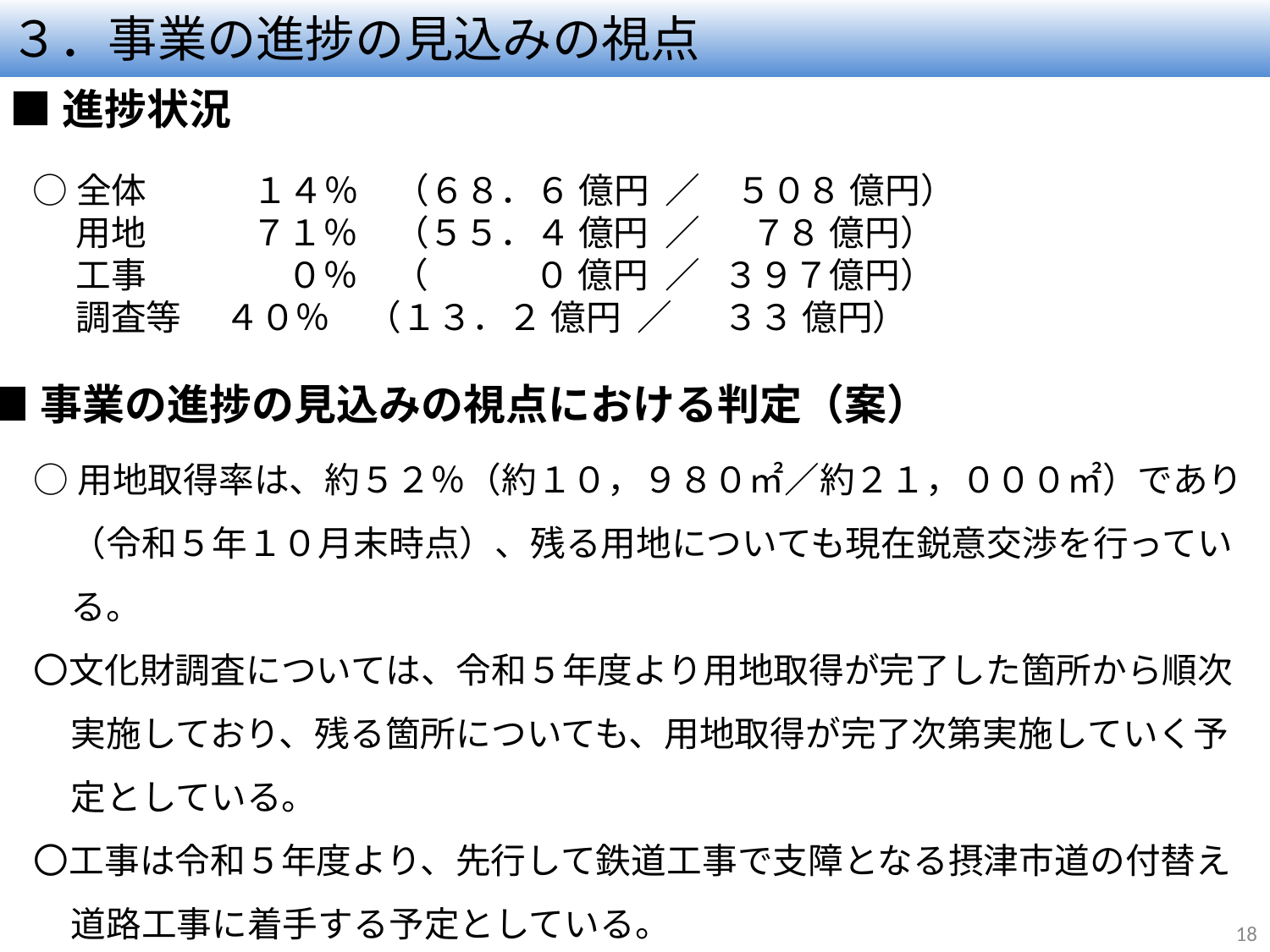

# ３．事業の進捗の見込みの視点
■進捗状況
○全体　　　１４％　（６８．６ 億円  ／　５０８ 億円）
　 用地　　　７１％　（５５．４ 億円  ／  　７８ 億円）
　 工事　　　　０％　（　　　０ 億円  ／   ３９７億円）
　 調査等　 ４０％　（１３．２ 億円  ／  　３３ 億円）

■事業の進捗の見込みの視点における判定（案）
○用地取得率は、約５２％（約１０，９８０㎡／約２１，０００㎡）であり（令和５年１０月末時点）、残る用地についても現在鋭意交渉を行っている。
〇文化財調査については、令和５年度より用地取得が完了した箇所から順次実施しており、残る箇所についても、用地取得が完了次第実施していく予定としている。
〇工事は令和５年度より、先行して鉄道工事で支障となる摂津市道の付替え道路工事に着手する予定としている。
〇今後、付替え道路工事の進捗や用地取得の状況を踏まえ、順次、鉄道工事（仮線工事）に着手し、令和１５年度末の供用を目指す。
18